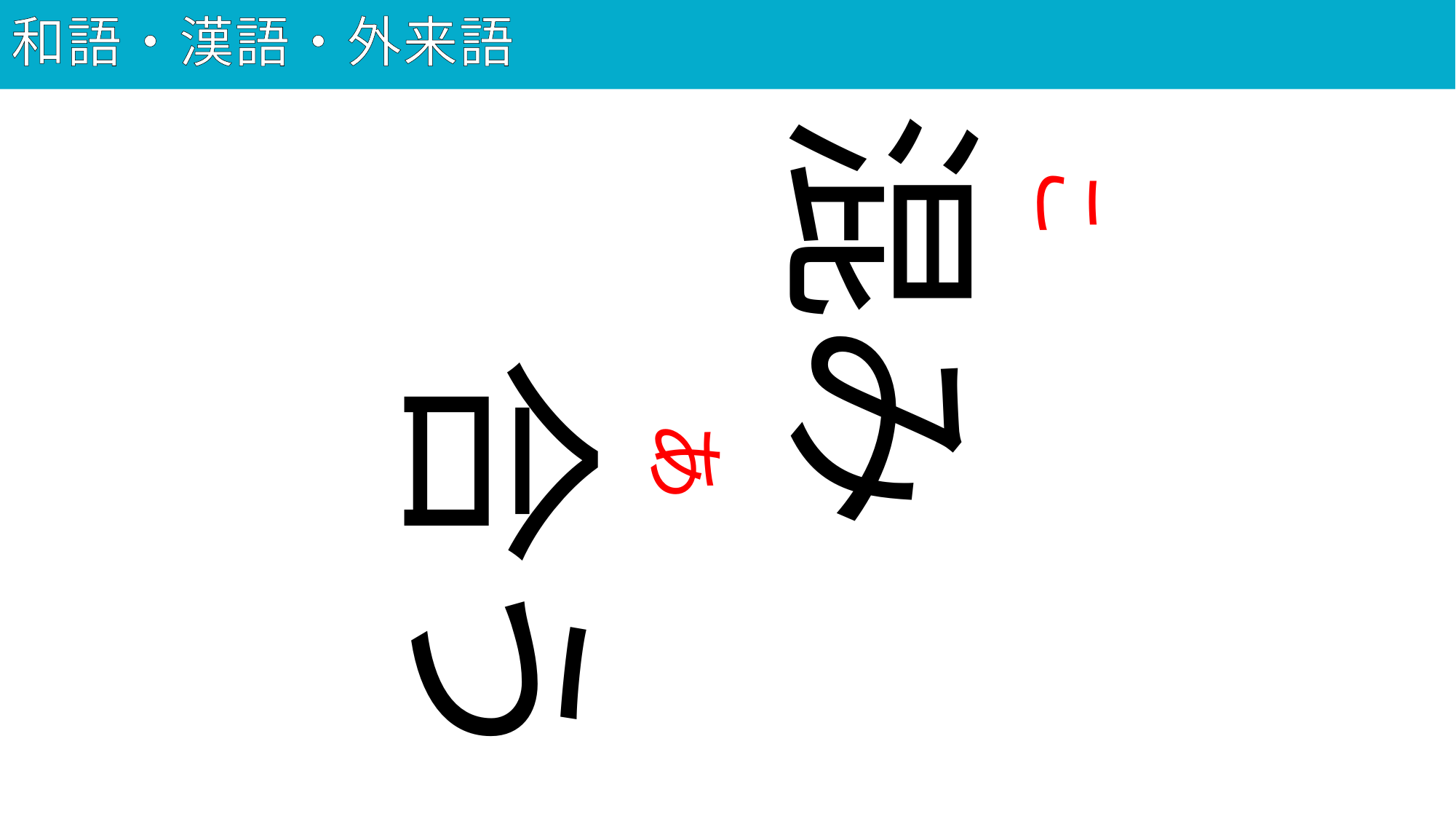

# 和語・漢語・外来語
25
混み
こ
合う
あ